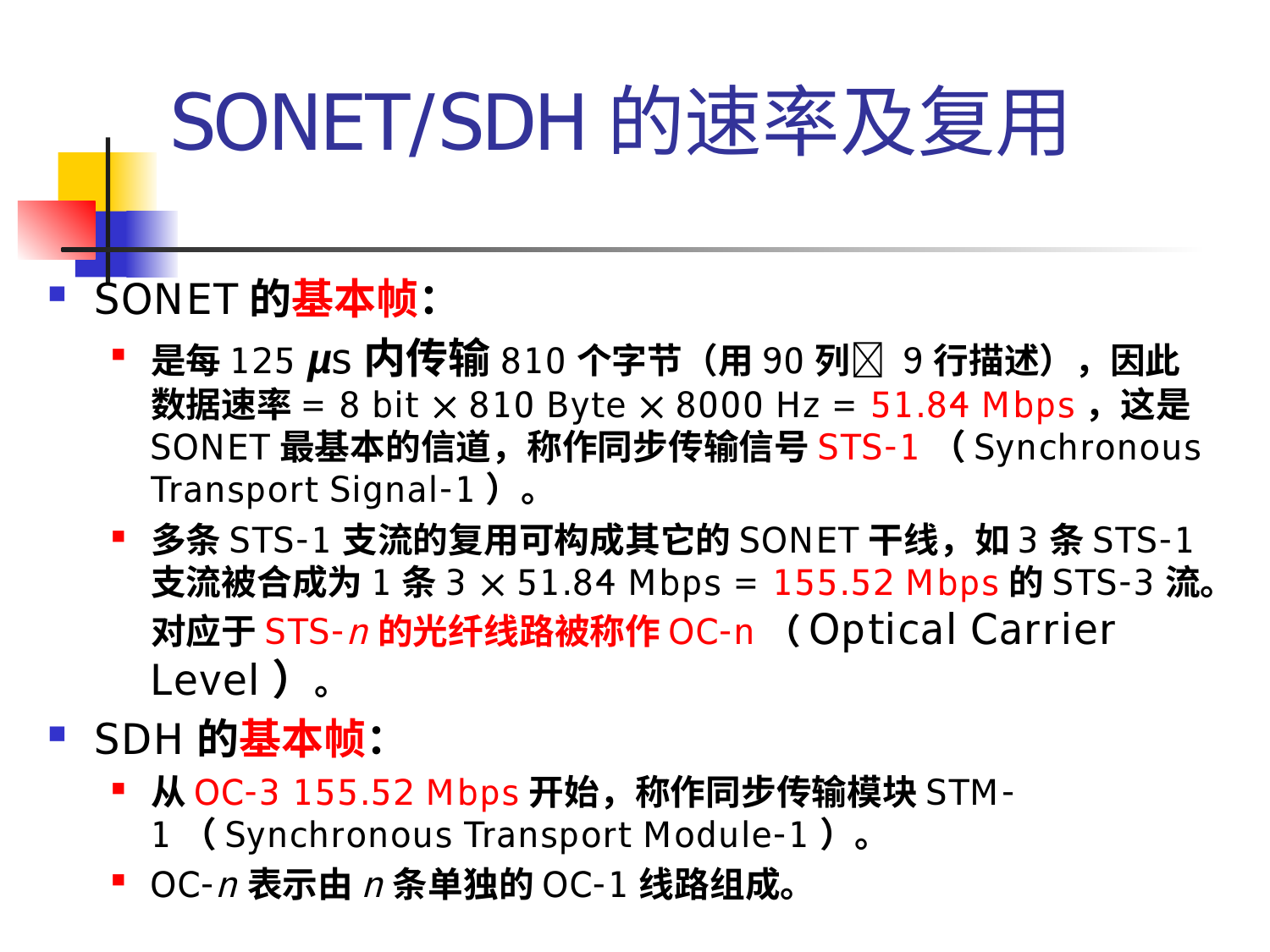

# SONET/SDH的速率及复用
SONET的基本帧：
是每125 µs内传输810个字节（用90列× 9行描述），因此数据速率= 8 bit × 810 Byte × 8000 Hz = 51.84 Mbps，这是SONET最基本的信道，称作同步传输信号STS-1（Synchronous Transport Signal-1）。
多条STS-1支流的复用可构成其它的SONET干线，如3条STS-1支流被合成为1条3 × 51.84 Mbps = 155.52 Mbps的STS-3流。对应于STS-n的光纤线路被称作OC-n（Optical Carrier Level）。
SDH的基本帧：
从OC-3 155.52 Mbps开始，称作同步传输模块STM-1（Synchronous Transport Module-1）。
OC-n表示由n条单独的OC-1线路组成。